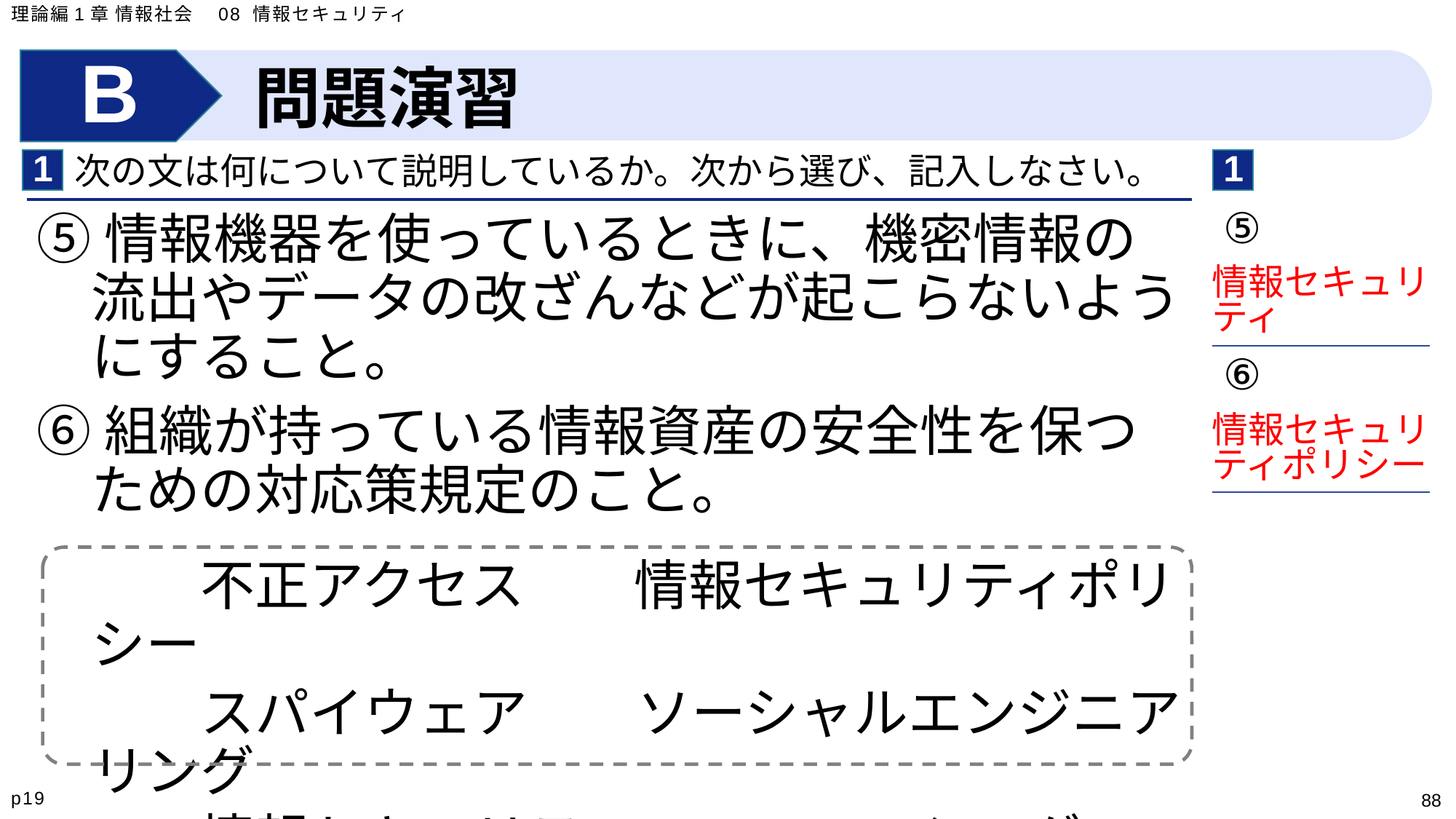

理論編1章 情報社会　08 情報セキュリティ
問題演習
1
1
次の文は何について説明しているか。次から選び、記入しなさい。
| ⑤ |
| --- |
| ⑥ |
⑤情報機器を使っているときに、機密情報の流出やデータの改ざんなどが起こらないようにすること。
⑥組織が持っている情報資産の安全性を保つための対応策規定のこと。
　　　不正アクセス　　情報セキュリティポリシー
　　　スパイウェア　　ソーシャルエンジニアリング
　　　情報セキュリティ 　　フィッシング
情報セキュリ
ティ
情報セキュリ
ティポリシー

p19
88